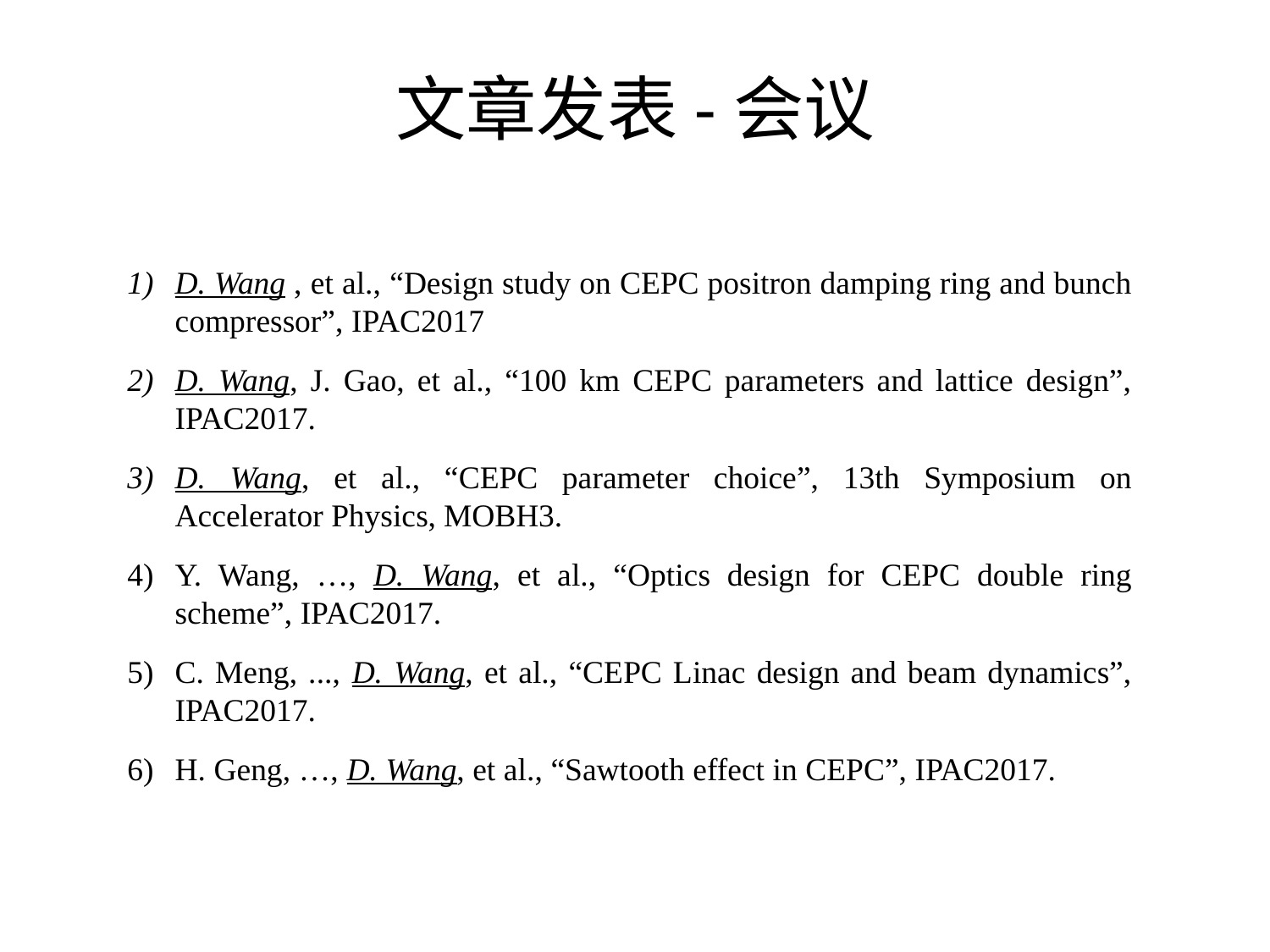

# 文章发表-会议
D. Wang , et al., “Design study on CEPC positron damping ring and bunch compressor”, IPAC2017
D. Wang, J. Gao, et al., “100 km CEPC parameters and lattice design”, IPAC2017.
D. Wang, et al., “CEPC parameter choice”, 13th Symposium on Accelerator Physics, MOBH3.
Y. Wang, …, D. Wang, et al., “Optics design for CEPC double ring scheme”, IPAC2017.
C. Meng, ..., D. Wang, et al., “CEPC Linac design and beam dynamics”, IPAC2017.
H. Geng, …, D. Wang, et al., “Sawtooth effect in CEPC”, IPAC2017.